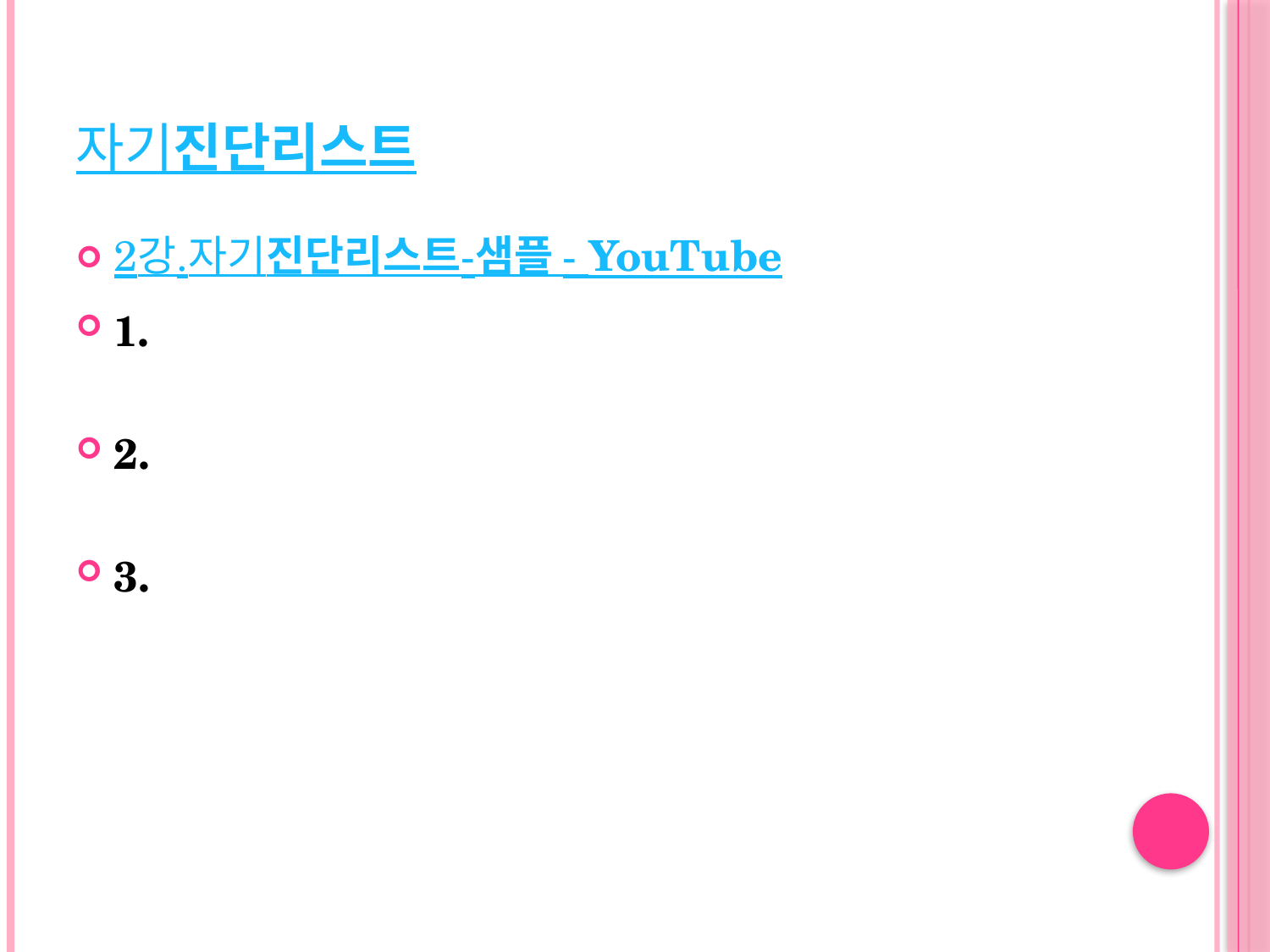

# 자기진단리스트
2강.자기진단리스트-샘플 - YouTube
1.

2.

3.